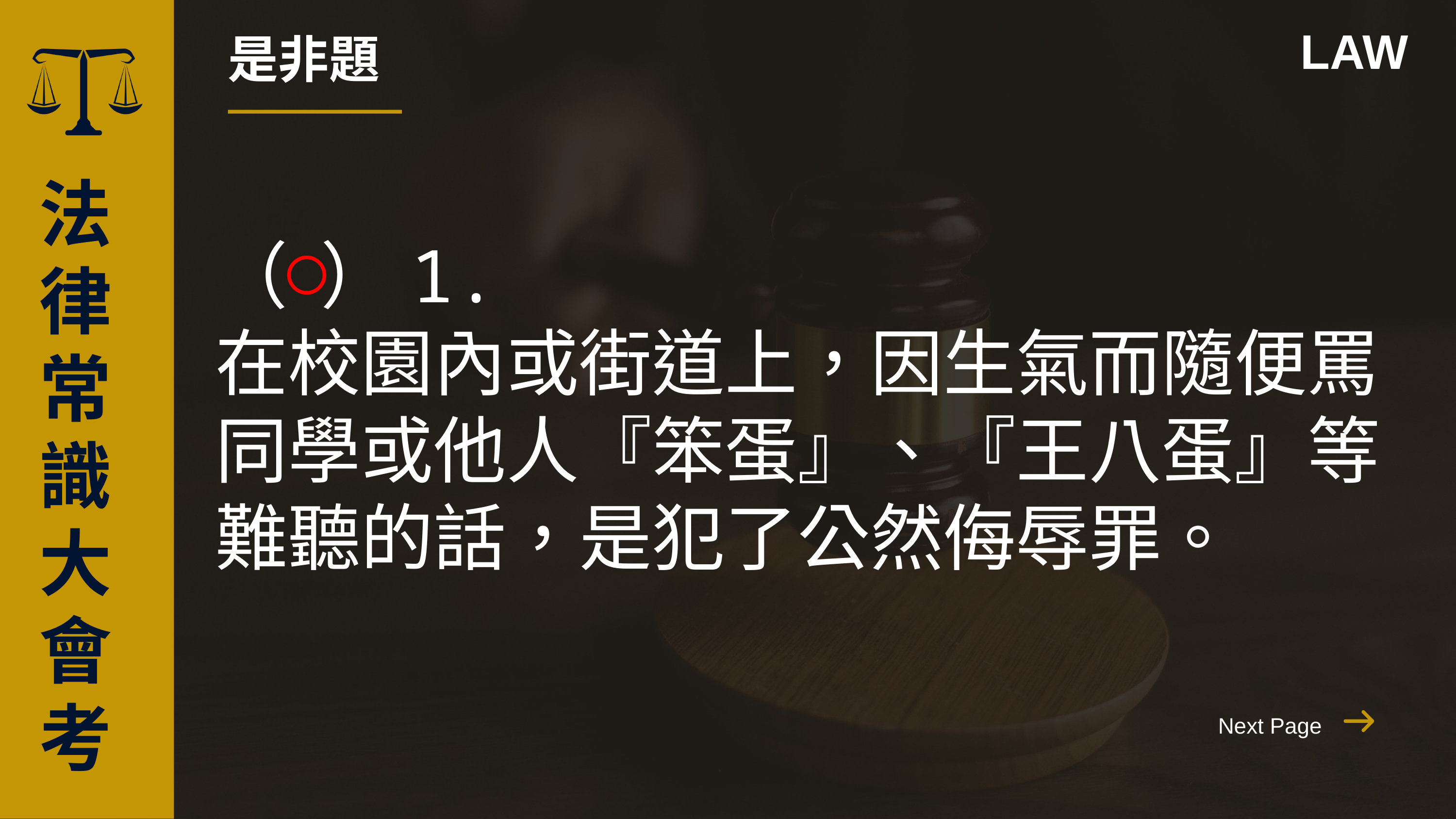

是非題

LAW

（  ）1.
在校園內或街道上，因生氣而隨便罵同學或他人『笨蛋』、『王八蛋』等難聽的話，是犯了公然侮辱罪。
法律常識
大會考
○
Next Page